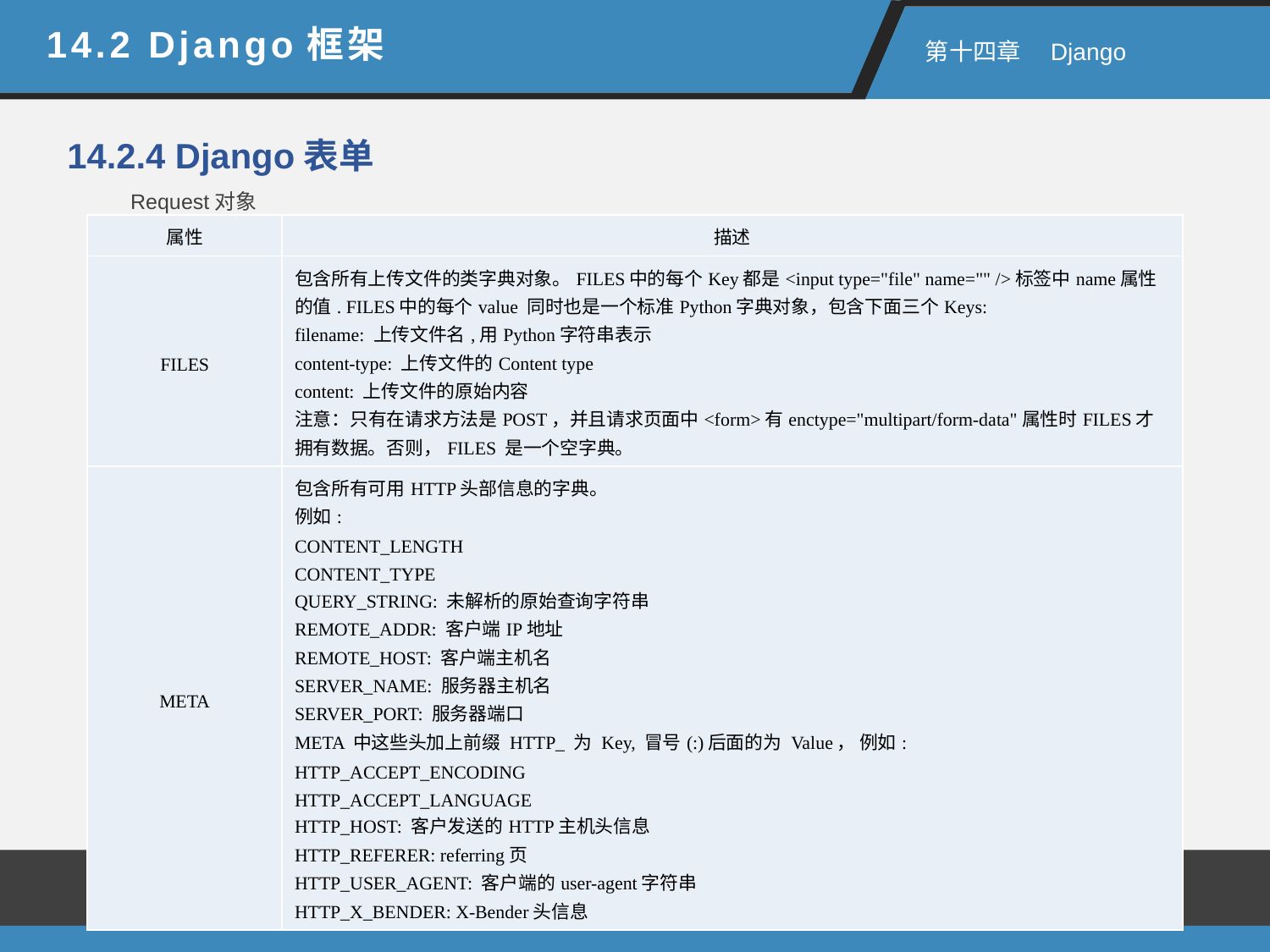

14.2 Django框架
  第十四章　Django
14.2.4 Django表单
Request对象
| 属性 | 描述 |
| --- | --- |
| FILES | 包含所有上传文件的类字典对象。FILES中的每个Key都是<input type="file" name="" />标签中name属性的值. FILES中的每个value 同时也是一个标准Python字典对象，包含下面三个Keys: filename: 上传文件名,用Python字符串表示 content-type: 上传文件的Content type content: 上传文件的原始内容 注意：只有在请求方法是POST，并且请求页面中<form>有enctype="multipart/form-data"属性时FILES才拥有数据。否则，FILES 是一个空字典。 |
| META | 包含所有可用HTTP头部信息的字典。 例如: CONTENT\_LENGTH CONTENT\_TYPE QUERY\_STRING: 未解析的原始查询字符串 REMOTE\_ADDR: 客户端IP地址 REMOTE\_HOST: 客户端主机名 SERVER\_NAME: 服务器主机名 SERVER\_PORT: 服务器端口 META 中这些头加上前缀 HTTP\_ 为 Key, 冒号(:)后面的为 Value， 例如: HTTP\_ACCEPT\_ENCODING HTTP\_ACCEPT\_LANGUAGE HTTP\_HOST: 客户发送的HTTP主机头信息 HTTP\_REFERER: referring页 HTTP\_USER\_AGENT: 客户端的user-agent字符串 HTTP\_X\_BENDER: X-Bender头信息 |